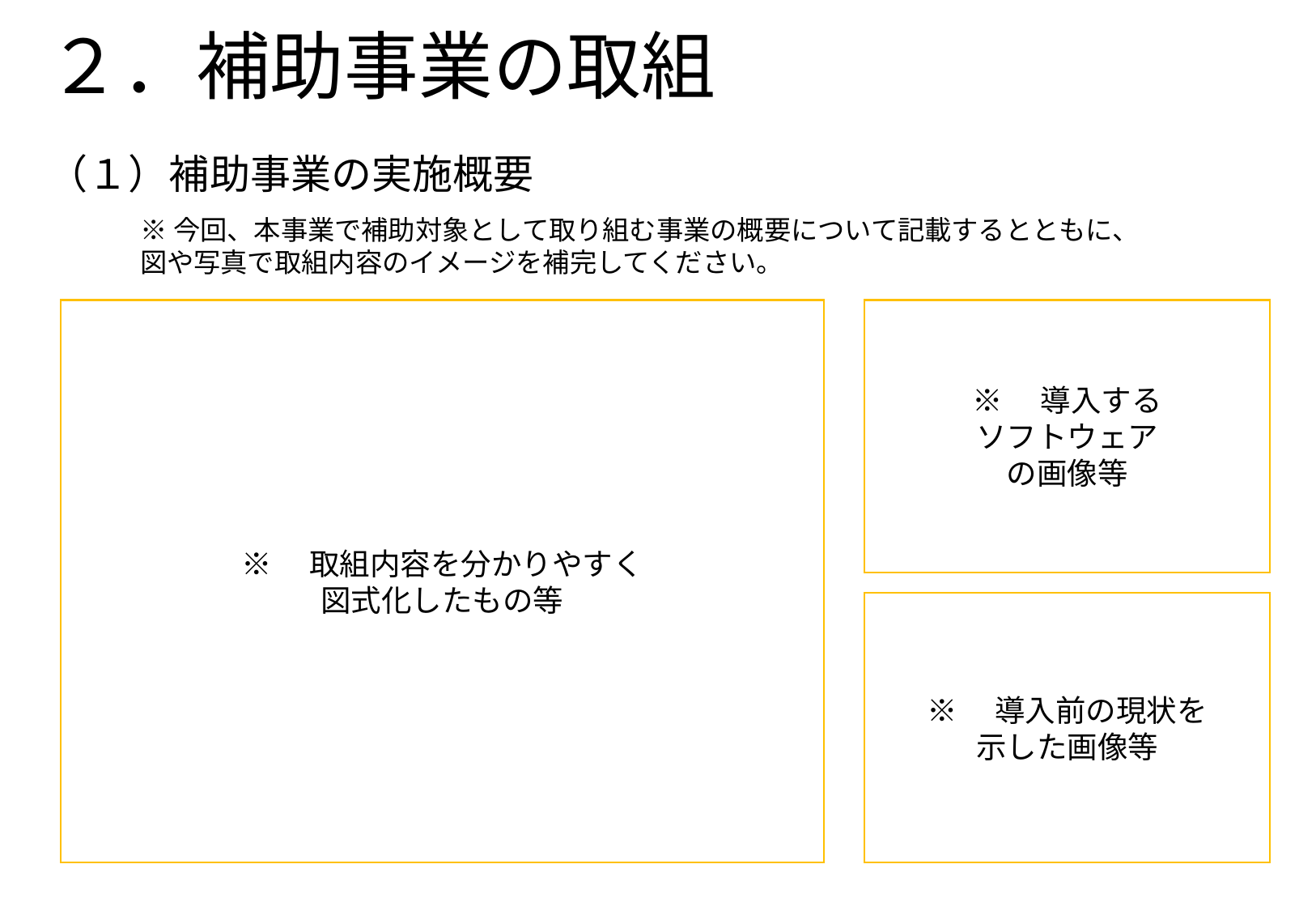

# ２．補助事業の取組
（１）補助事業の実施概要
※今回、本事業で補助対象として取り組む事業の概要について記載するとともに、図や写真で取組内容のイメージを補完してください。
※　取組内容を分かりやすく
図式化したもの等
※　導入する
ソフトウェア
の画像等
※　導入前の現状を
示した画像等